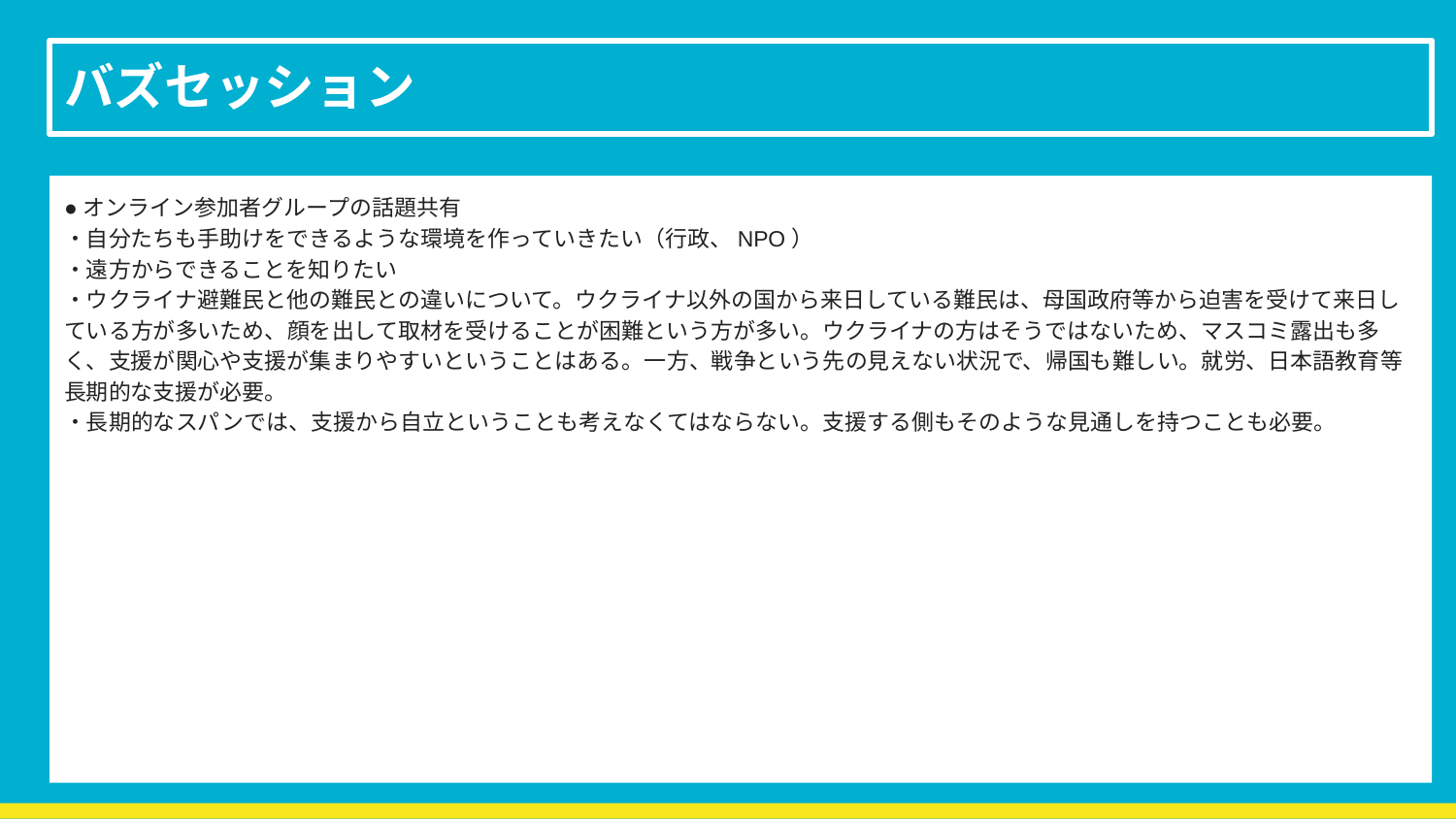

# バズセッション
●オンライン参加者グループの話題共有
・自分たちも手助けをできるような環境を作っていきたい（行政、NPO）
・遠方からできることを知りたい
・ウクライナ避難民と他の難民との違いについて。ウクライナ以外の国から来日している難民は、母国政府等から迫害を受けて来日している方が多いため、顔を出して取材を受けることが困難という方が多い。ウクライナの方はそうではないため、マスコミ露出も多く、支援が関心や支援が集まりやすいということはある。一方、戦争という先の見えない状況で、帰国も難しい。就労、日本語教育等長期的な支援が必要。
・長期的なスパンでは、支援から自立ということも考えなくてはならない。支援する側もそのような見通しを持つことも必要。